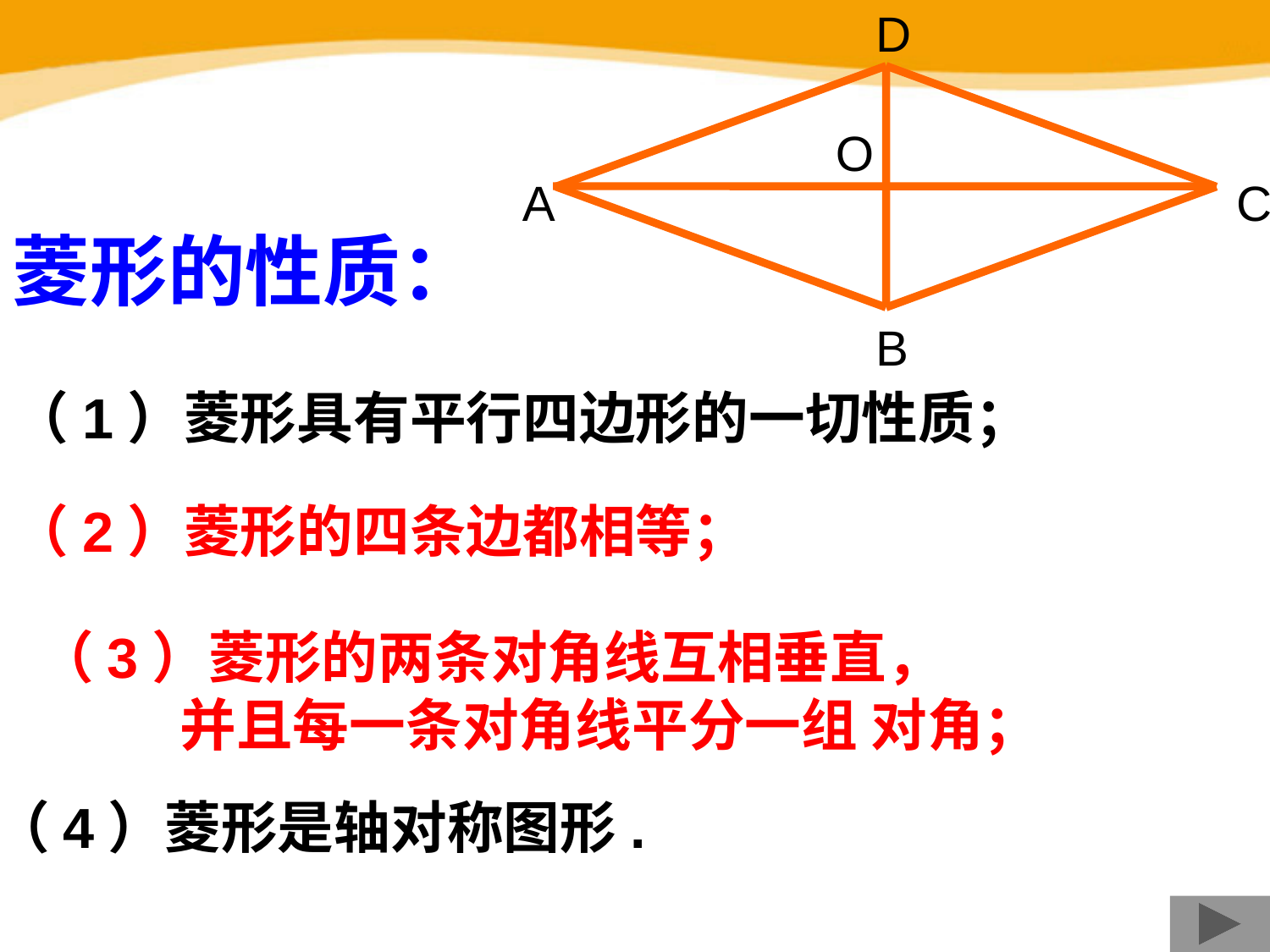

D

O
A
C

B
菱形的性质：
（1）菱形具有平行四边形的一切性质；
（2）菱形的四条边都相等；
（3）菱形的两条对角线互相垂直，
          并且每一条对角线平分一组 对角；
（4）菱形是轴对称图形.